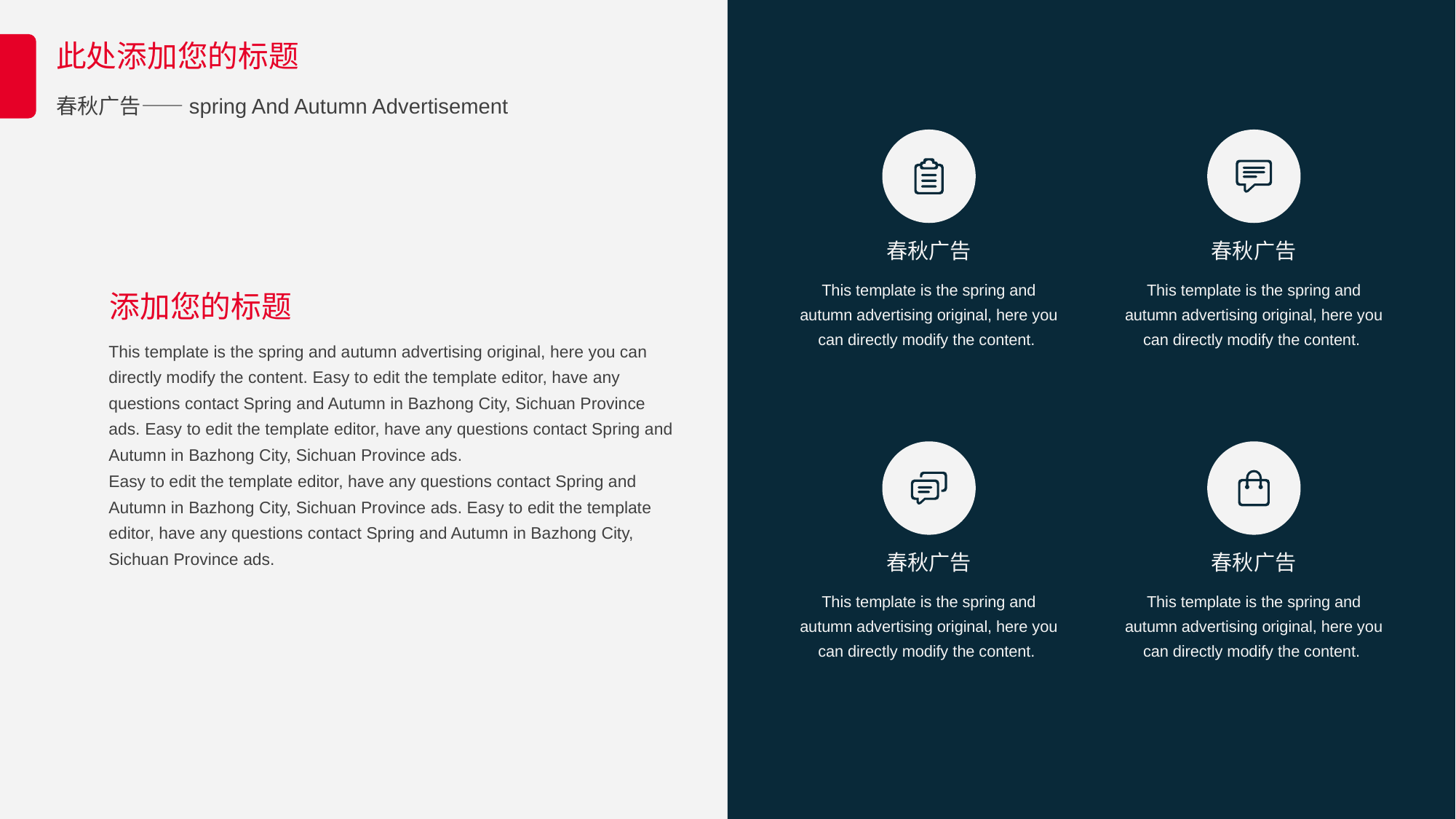

此处添加您的标题

春秋广告——spring And Autumn Advertisement

春秋广告
春秋广告
This template is the spring and autumn advertising original, here you can directly modify the content.
This template is the spring and autumn advertising original, here you can directly modify the content.
添加您的标题
This template is the spring and autumn advertising original, here you can directly modify the content. Easy to edit the template editor, have any questions contact Spring and Autumn in Bazhong City, Sichuan Province ads. Easy to edit the template editor, have any questions contact Spring and Autumn in Bazhong City, Sichuan Province ads.
Easy to edit the template editor, have any questions contact Spring and Autumn in Bazhong City, Sichuan Province ads. Easy to edit the template editor, have any questions contact Spring and Autumn in Bazhong City, Sichuan Province ads.

春秋广告
春秋广告
This template is the spring and autumn advertising original, here you can directly modify the content.
This template is the spring and autumn advertising original, here you can directly modify the content.